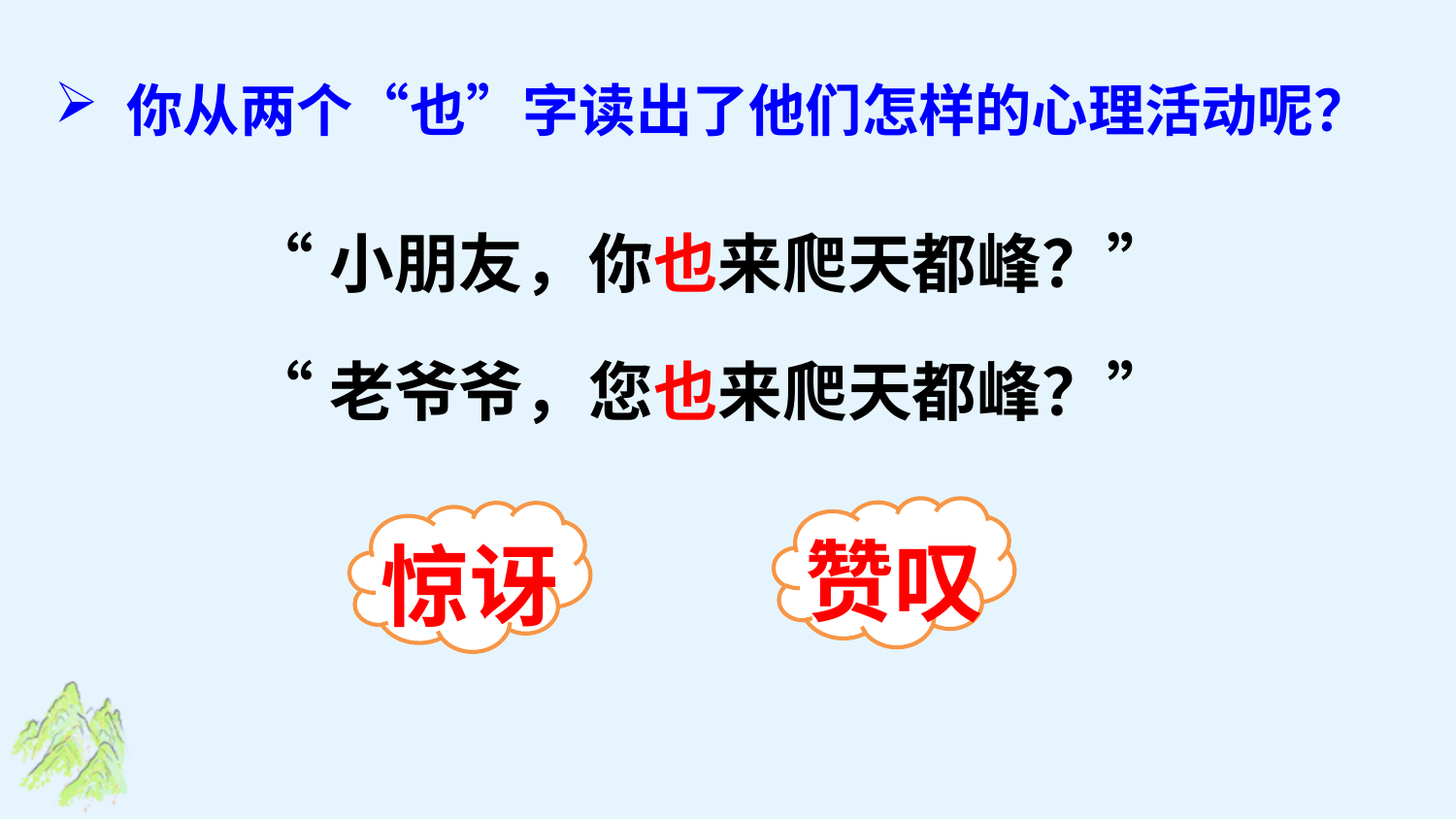

你从两个“也”字读出了他们怎样的心理活动呢？
“小朋友，你也来爬天都峰？”
“老爷爷，您也来爬天都峰？”

赞叹

惊讶